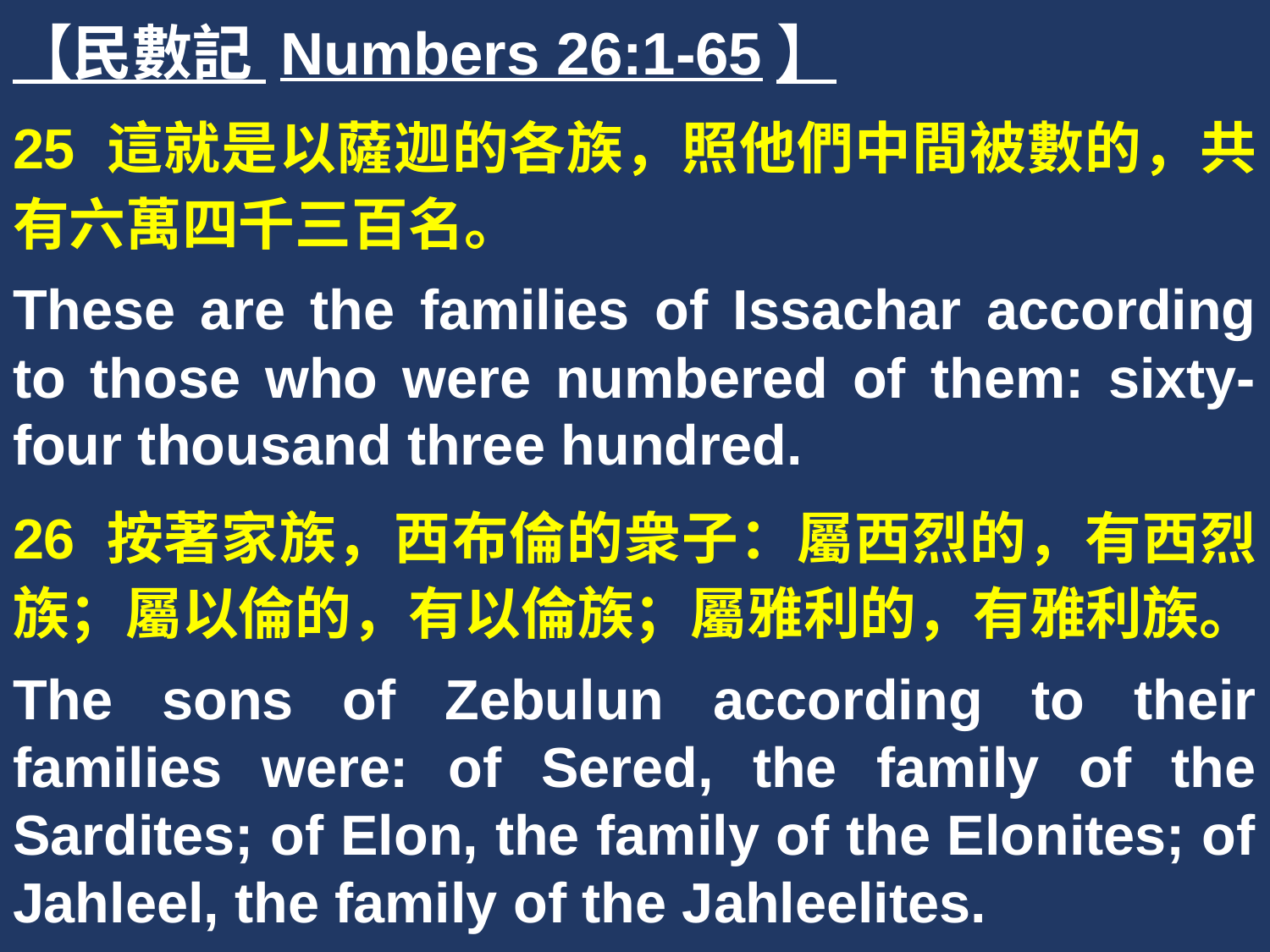

【民數記 Numbers 26:1-65】
25 這就是以薩迦的各族，照他們中間被數的，共有六萬四千三百名。
These are the families of Issachar according to those who were numbered of them: sixty-four thousand three hundred.
26 按著家族，西布倫的衆子：屬西烈的，有西烈族；屬以倫的，有以倫族；屬雅利的，有雅利族。
The sons of Zebulun according to their families were: of Sered, the family of the Sardites; of Elon, the family of the Elonites; of Jahleel, the family of the Jahleelites.